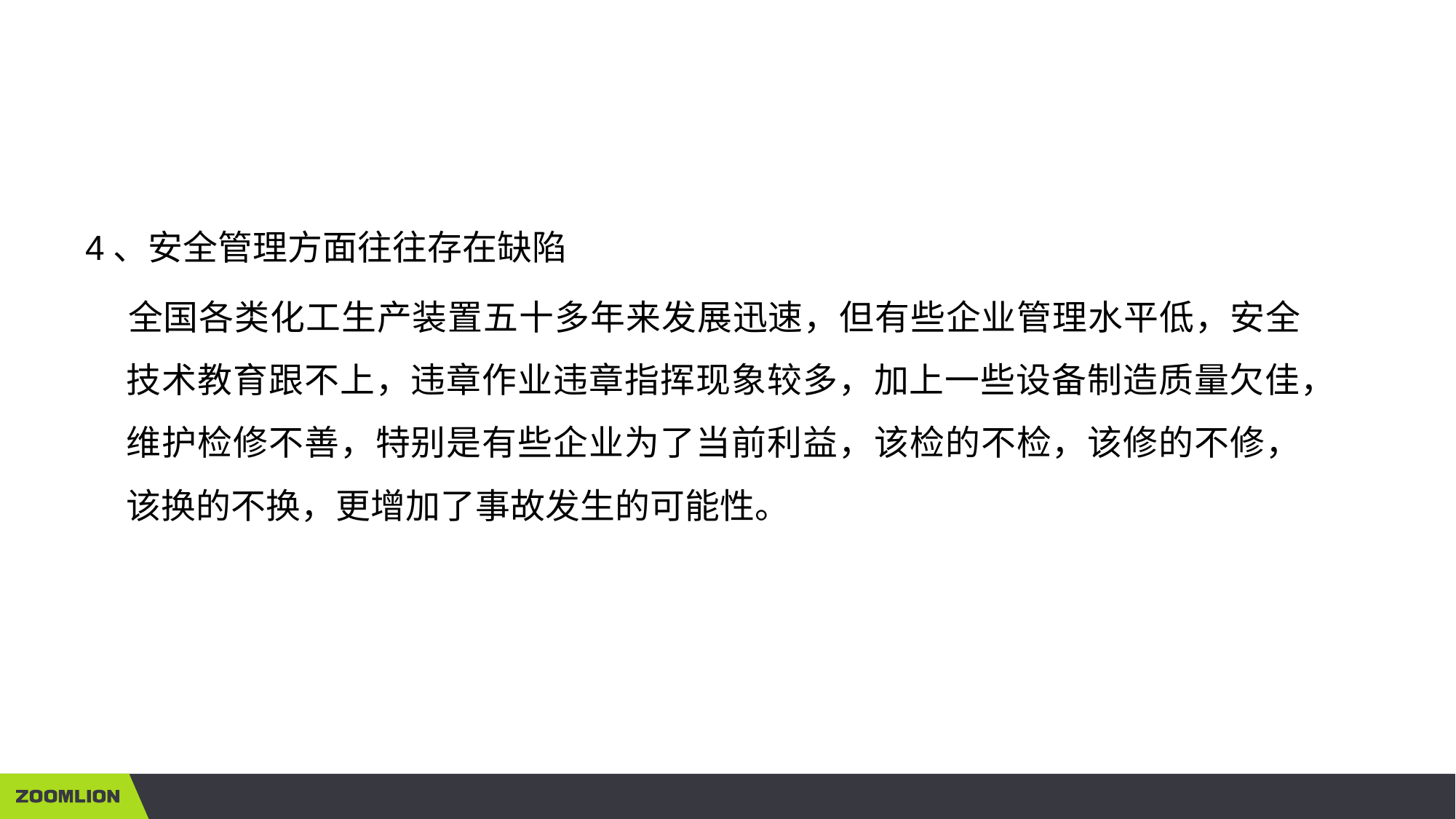

4、安全管理方面往往存在缺陷
    全国各类化工生产装置五十多年来发展迅速，但有些企业管理水平低，安全技术教育跟不上，违章作业违章指挥现象较多，加上一些设备制造质量欠佳，维护检修不善，特别是有些企业为了当前利益，该检的不检，该修的不修，该换的不换，更增加了事故发生的可能性。